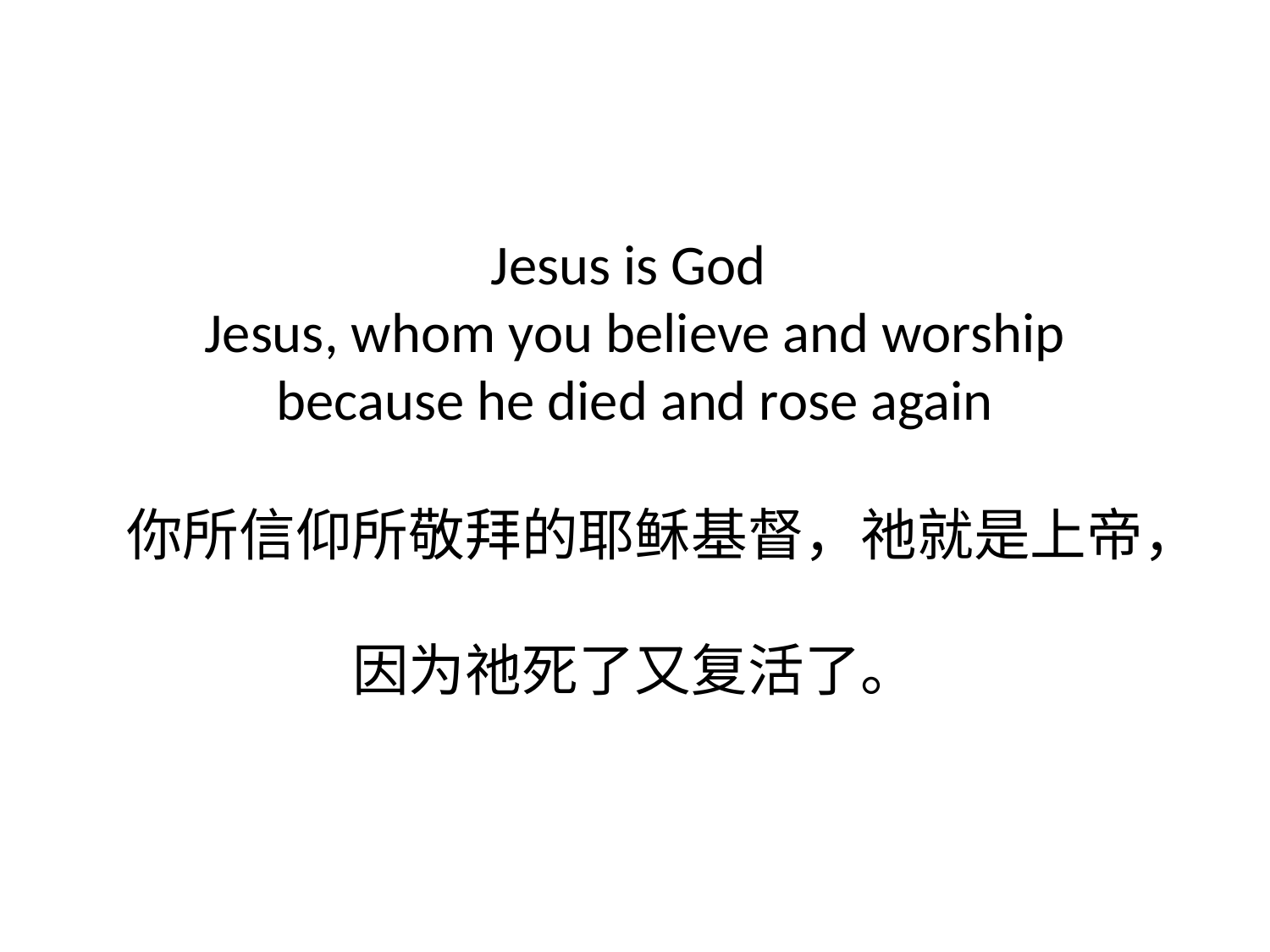

# Jesus is God Jesus, whom you believe and worship because he died and rose again 你所信仰所敬拜的耶稣基督，祂就是上帝， 因为祂死了又复活了。